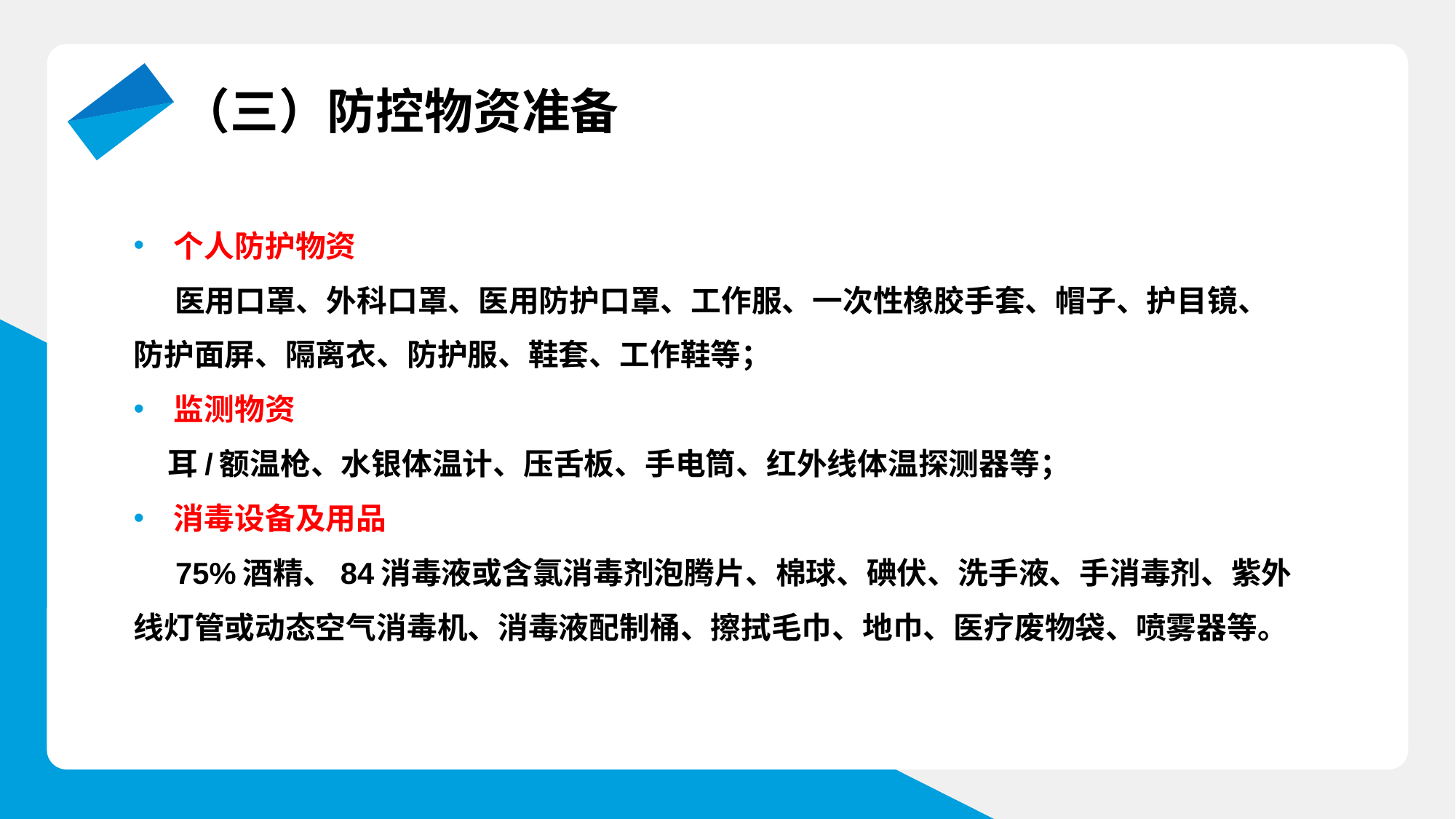

（三）防控物资准备

个人防护物资
     医用口罩、外科口罩、医用防护口罩、工作服、一次性橡胶手套、帽子、护目镜、防护面屏、隔离衣、防护服、鞋套、工作鞋等；
监测物资
    耳/额温枪、水银体温计、压舌板、手电筒、红外线体温探测器等；
消毒设备及用品
     75%酒精、84消毒液或含氯消毒剂泡腾片、棉球、碘伏、洗手液、手消毒剂、紫外线灯管或动态空气消毒机、消毒液配制桶、擦拭毛巾、地巾、医疗废物袋、喷雾器等。